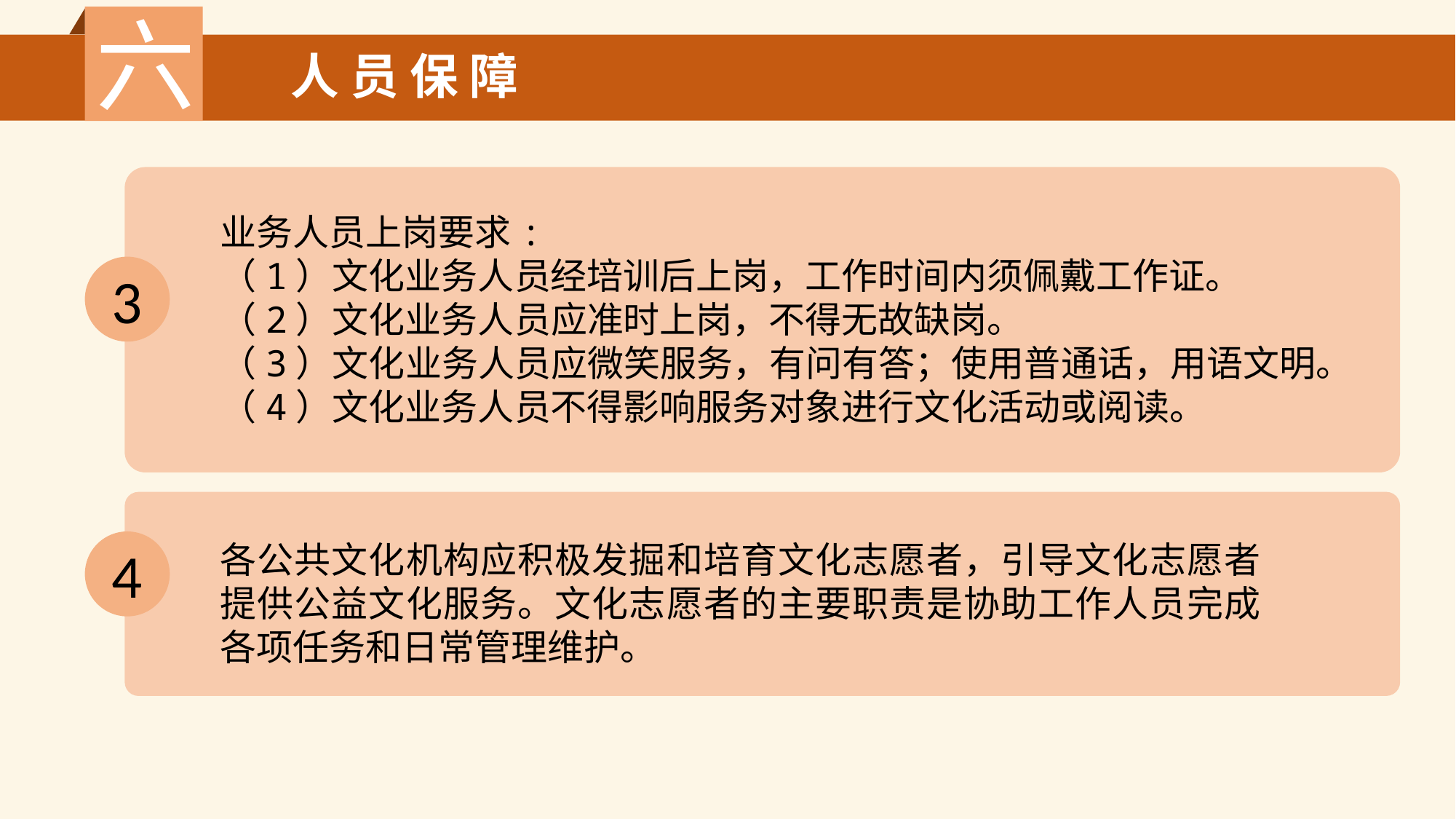

六

人 员 保 障

业务人员上岗要求:
（1）文化业务人员经培训后上岗，工作时间内须佩戴工作证。
（2）文化业务人员应准时上岗，不得无故缺岗。
（3）文化业务人员应微笑服务，有问有答；使用普通话，用语文明。
（4）文化业务人员不得影响服务对象进行文化活动或阅读。
3

4
各公共文化机构应积极发掘和培育文化志愿者，引导文化志愿者提供公益文化服务。文化志愿者的主要职责是协助工作人员完成各项任务和日常管理维护。